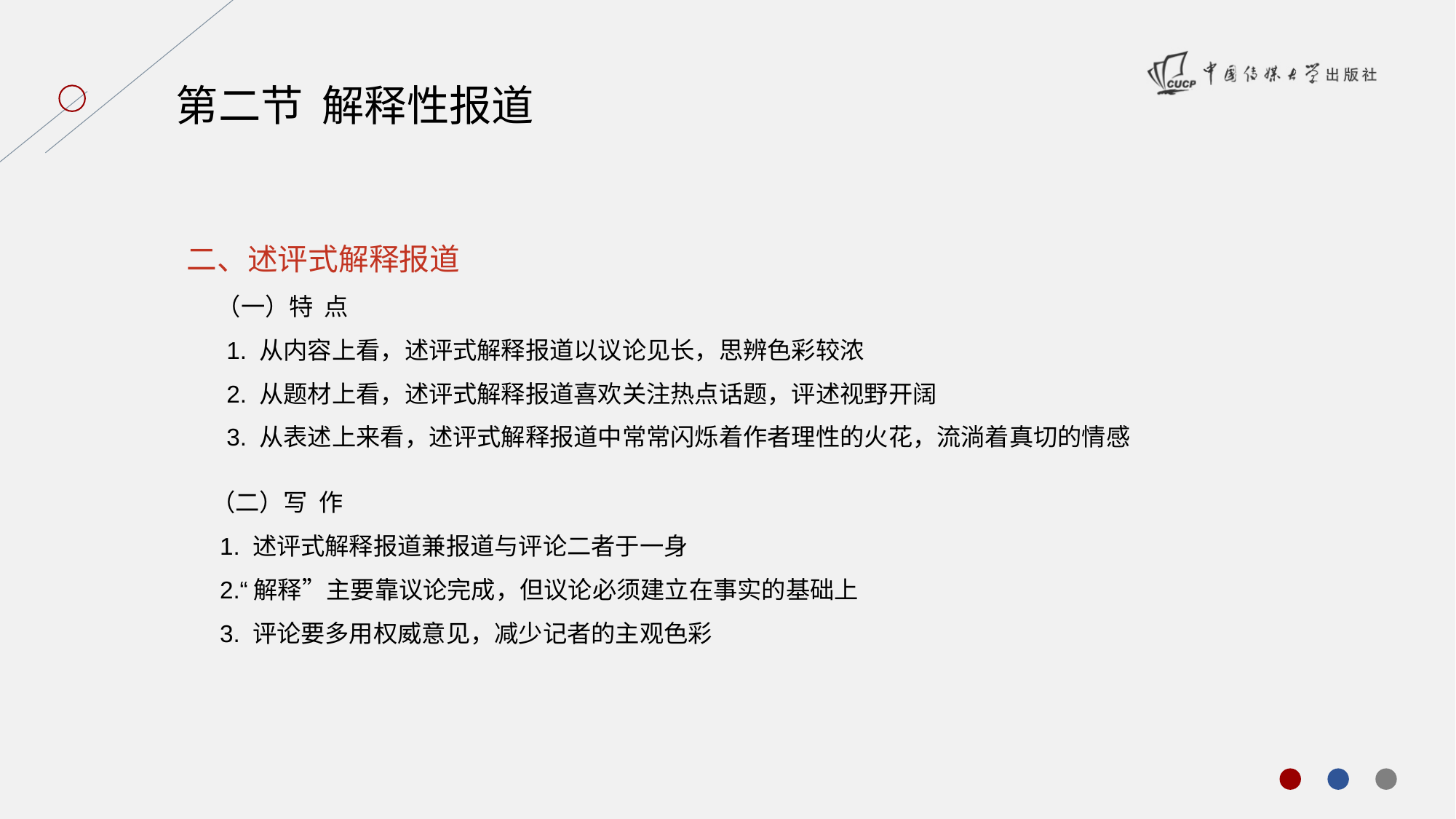

第二节  解释性报道

 二、述评式解释报道
       （一）特  点
        1. 从内容上看，述评式解释报道以议论见长，思辨色彩较浓
        2. 从题材上看，述评式解释报道喜欢关注热点话题，评述视野开阔
        3. 从表述上来看，述评式解释报道中常常闪烁着作者理性的火花，流淌着真切的情感

      （二）写  作
       1. 述评式解释报道兼报道与评论二者于一身
       2.“解释”主要靠议论完成，但议论必须建立在事实的基础上
       3. 评论要多用权威意见，减少记者的主观色彩